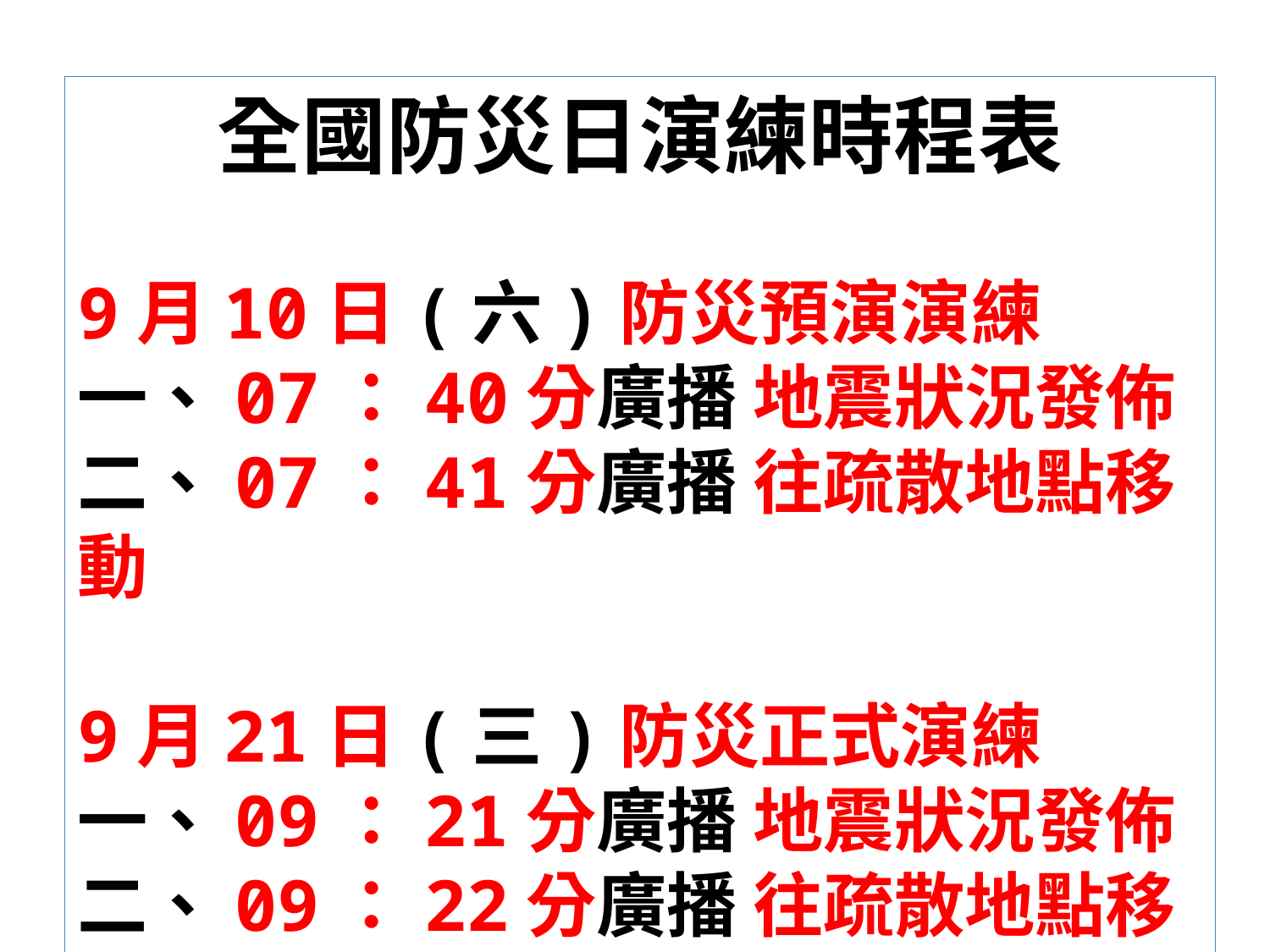

全國防災日演練時程表

9月10日(六)防災預演演練
一、07：40分廣播 地震狀況發佈
二、07：41分廣播 往疏散地點移動

9月21日(三)防災正式演練
一、09：21分廣播 地震狀況發佈 二、09：22分廣播 往疏散地點移動